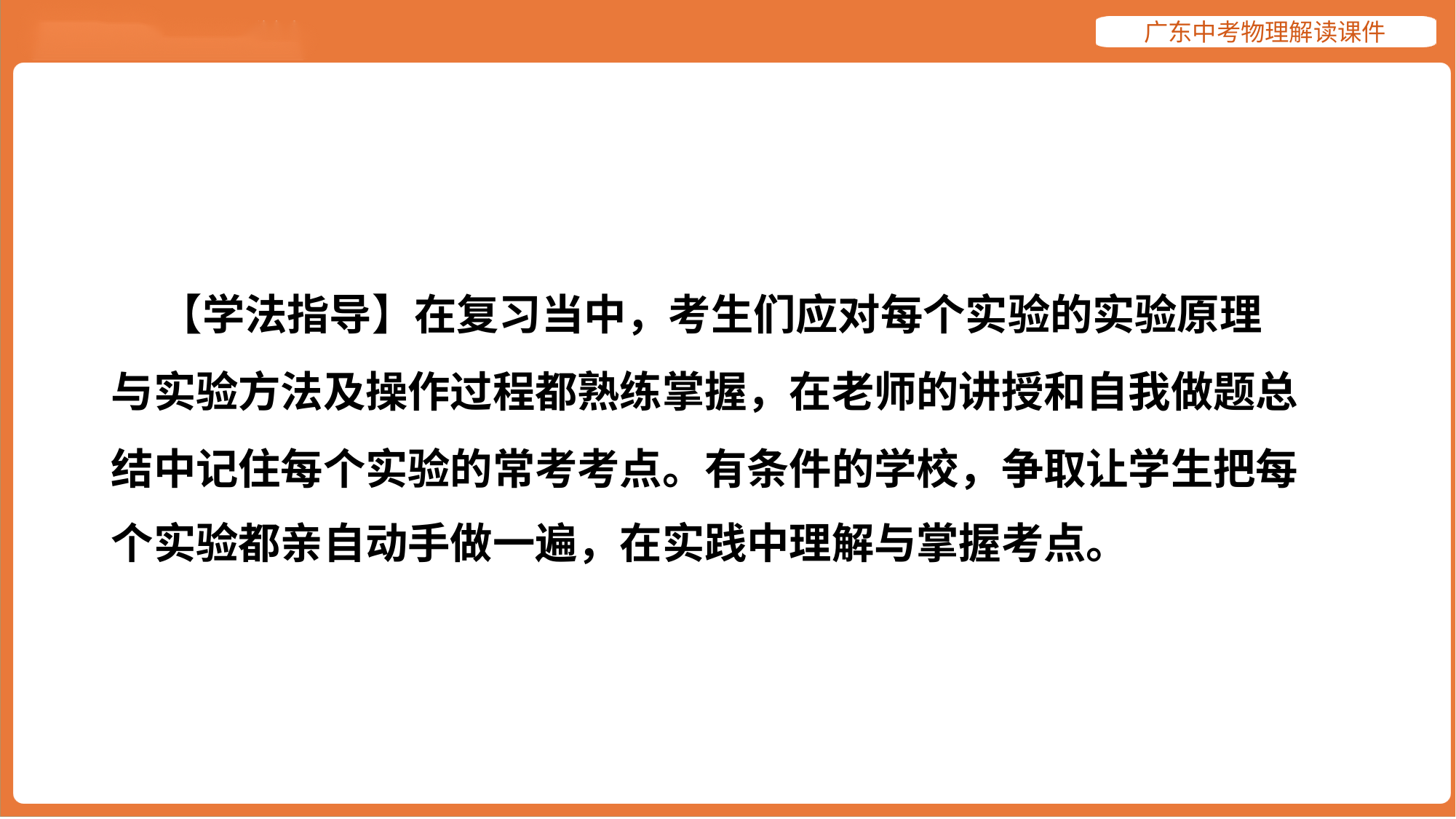

【学法指导】在复习当中，考生们应对每个实验的实验原理
与实验方法及操作过程都熟练掌握，在老师的讲授和自我做题总
结中记住每个实验的常考考点。有条件的学校，争取让学生把每
个实验都亲自动手做一遍，在实践中理解与掌握考点。